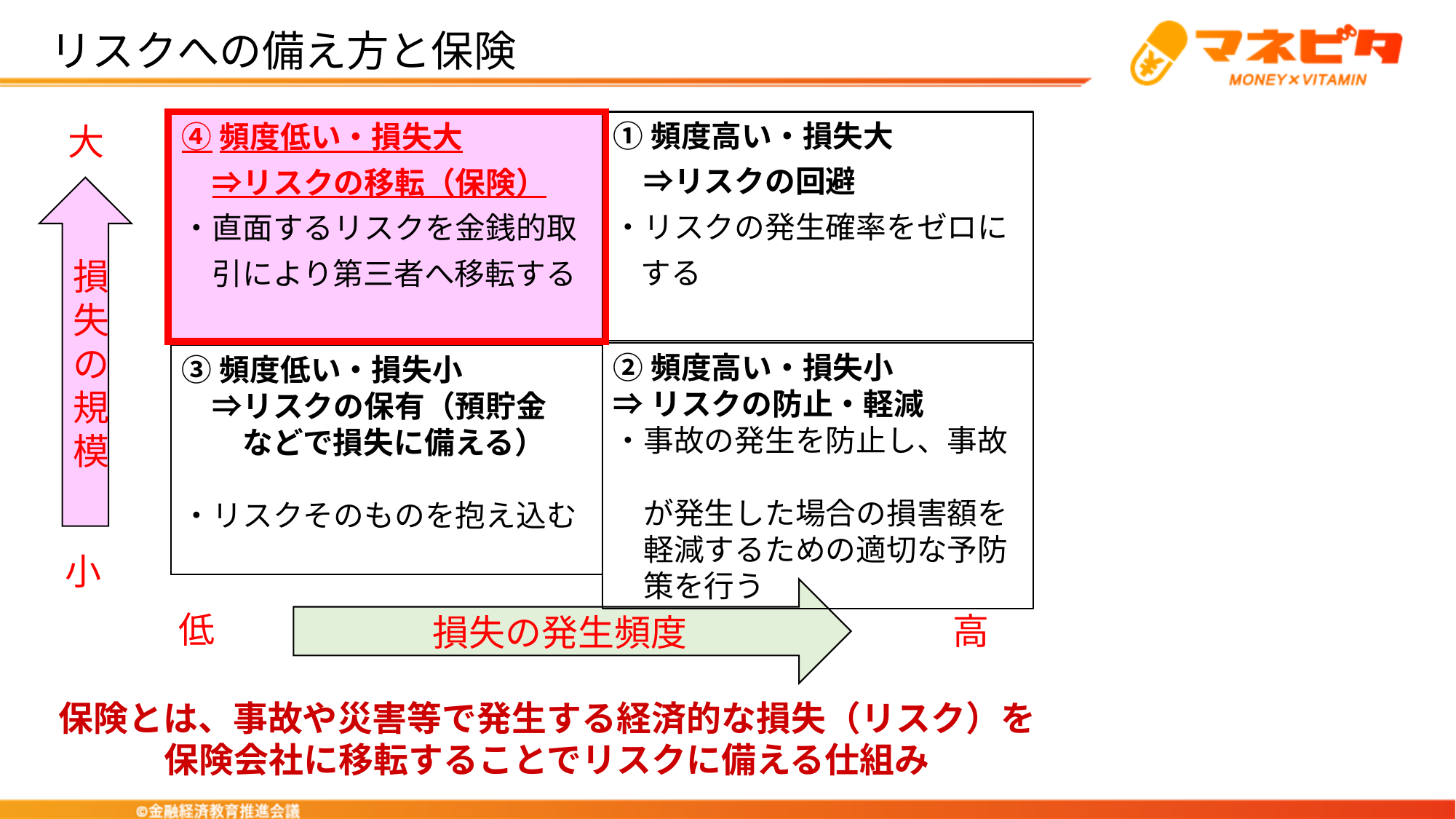

リスクへの備え方と保険
①頻度高い・損失大
　⇒リスクの回避
・リスクの発生確率をゼロに
   する

④頻度低い・損失大
　⇒リスクの移転（保険）
・直面するリスクを金銭的取
　引により第三者へ移転する

大
損失の規模
②頻度高い・損失小
⇒リスクの防止・軽減
・事故の発生を防止し、事故
　が発生した場合の損害額を
　軽減するための適切な予防
　策を行う
③頻度低い・損失小
　⇒リスクの保有（預貯金
　　などで損失に備える）

・リスクそのものを抱え込む

小
損失の発生頻度
低
高
保険とは、事故や災害等で発生する経済的な損失（リスク）を
保険会社に移転することでリスクに備える仕組み